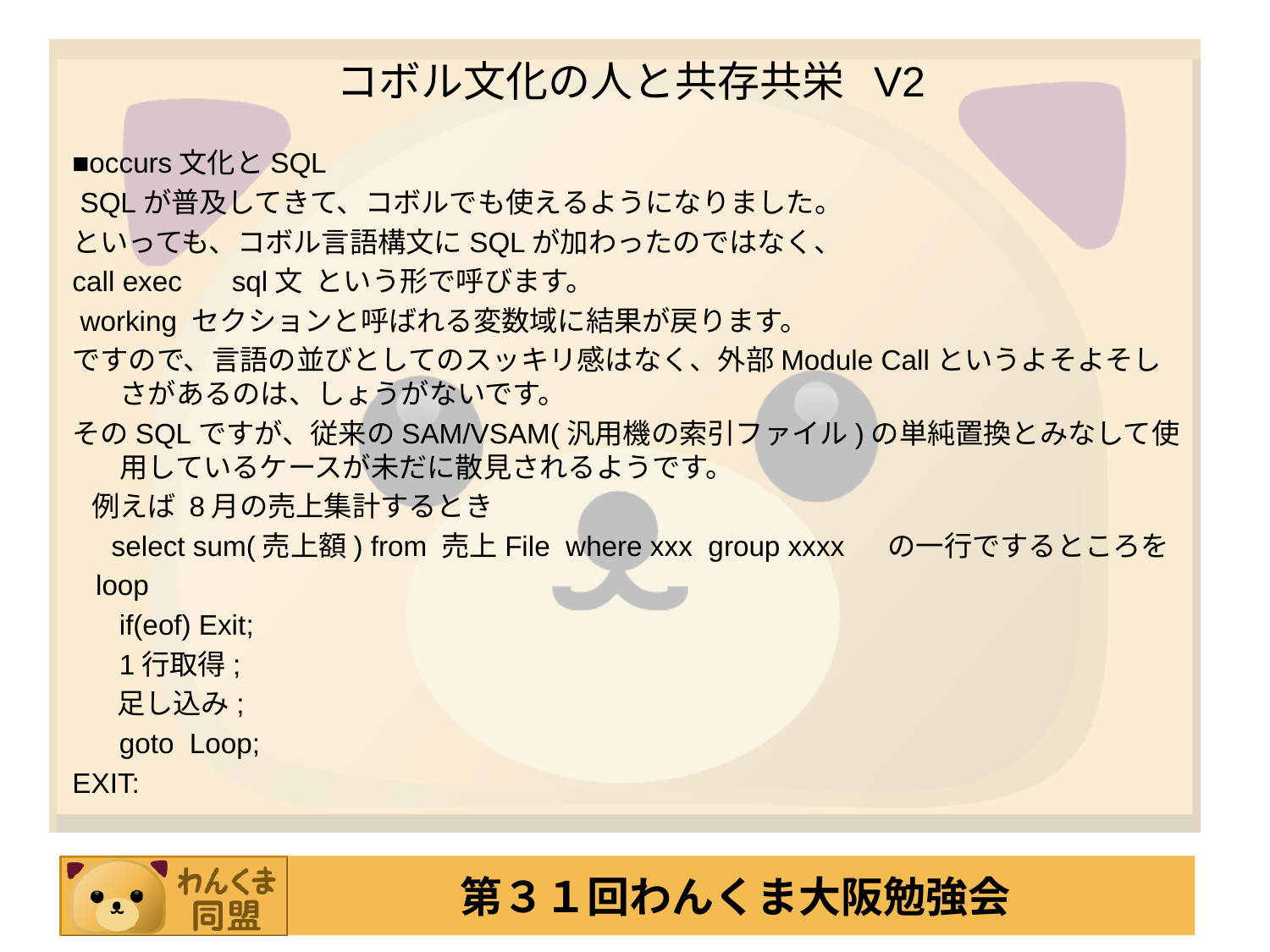

# コボル文化の人と共存共栄  V2
■occurs文化とSQL
 SQLが普及してきて、コボルでも使えるようになりました。
といっても、コボル言語構文にSQLが加わったのではなく、
call exec 　sql文  という形で呼びます。
 working セクションと呼ばれる変数域に結果が戻ります。
ですので、言語の並びとしてのスッキリ感はなく、外部Module Callというよそよそしさがあるのは、しょうがないです。
そのSQLですが、従来のSAM/VSAM(汎用機の索引ファイル)の単純置換とみなして使用しているケースが未だに散見されるようです。
  例えば 8月の売上集計するとき
     select sum(売上額) from 売上File  where xxx  group xxxx 　の一行でするところを
   loop
      if(eof) Exit;
      1行取得;
      足し込み;
      goto  Loop;
EXIT: